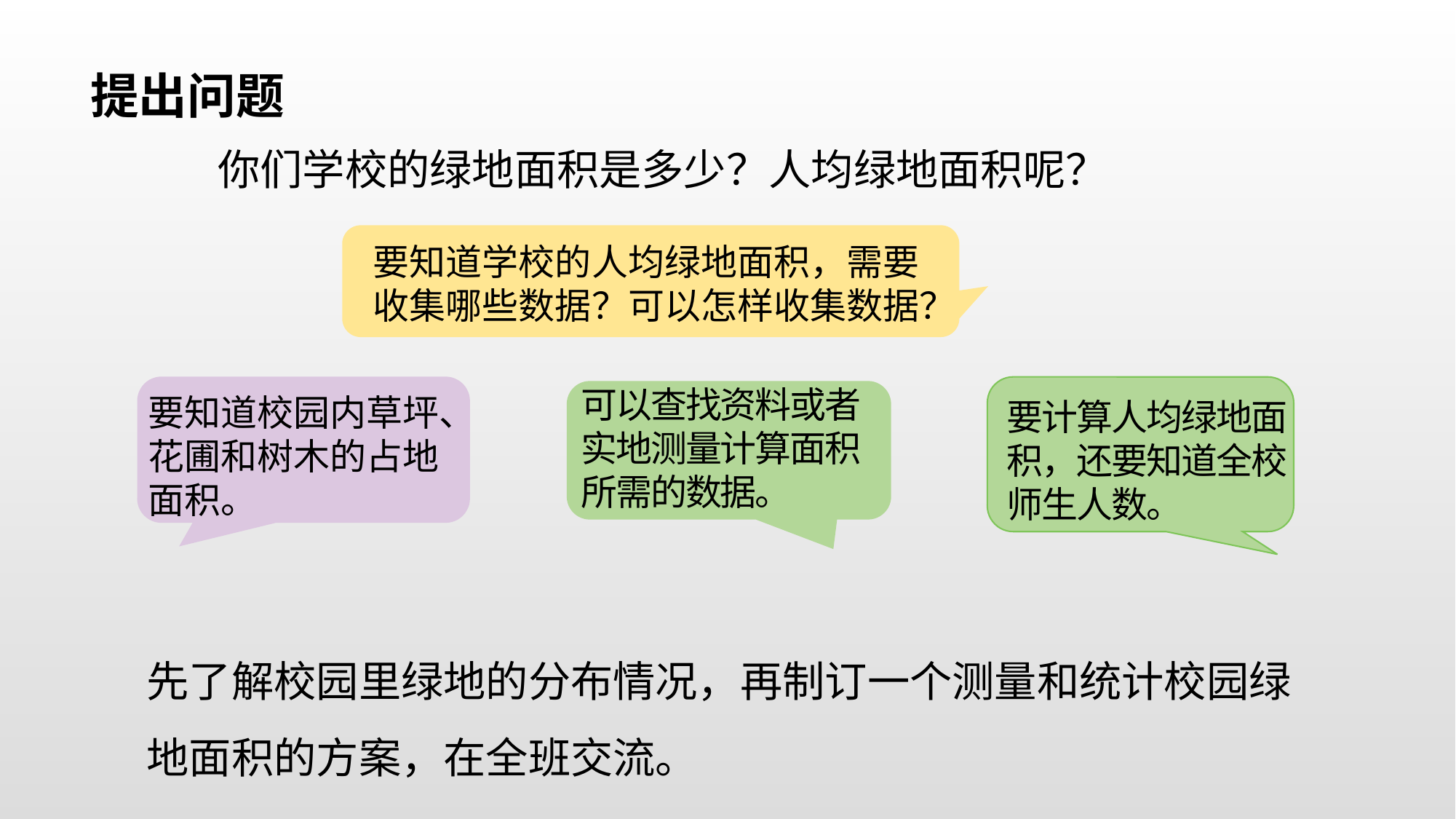

提出问题
你们学校的绿地面积是多少？人均绿地面积呢？

要知道学校的人均绿地面积，需要收集哪些数据？可以怎样收集数据？
可以查找资料或者实地测量计算面积所需的数据。

要知道校园内草坪、花圃和树木的占地面积。

要计算人均绿地面积，还要知道全校师生人数。
先了解校园里绿地的分布情况，再制订一个测量和统计校园绿地面积的方案，在全班交流。